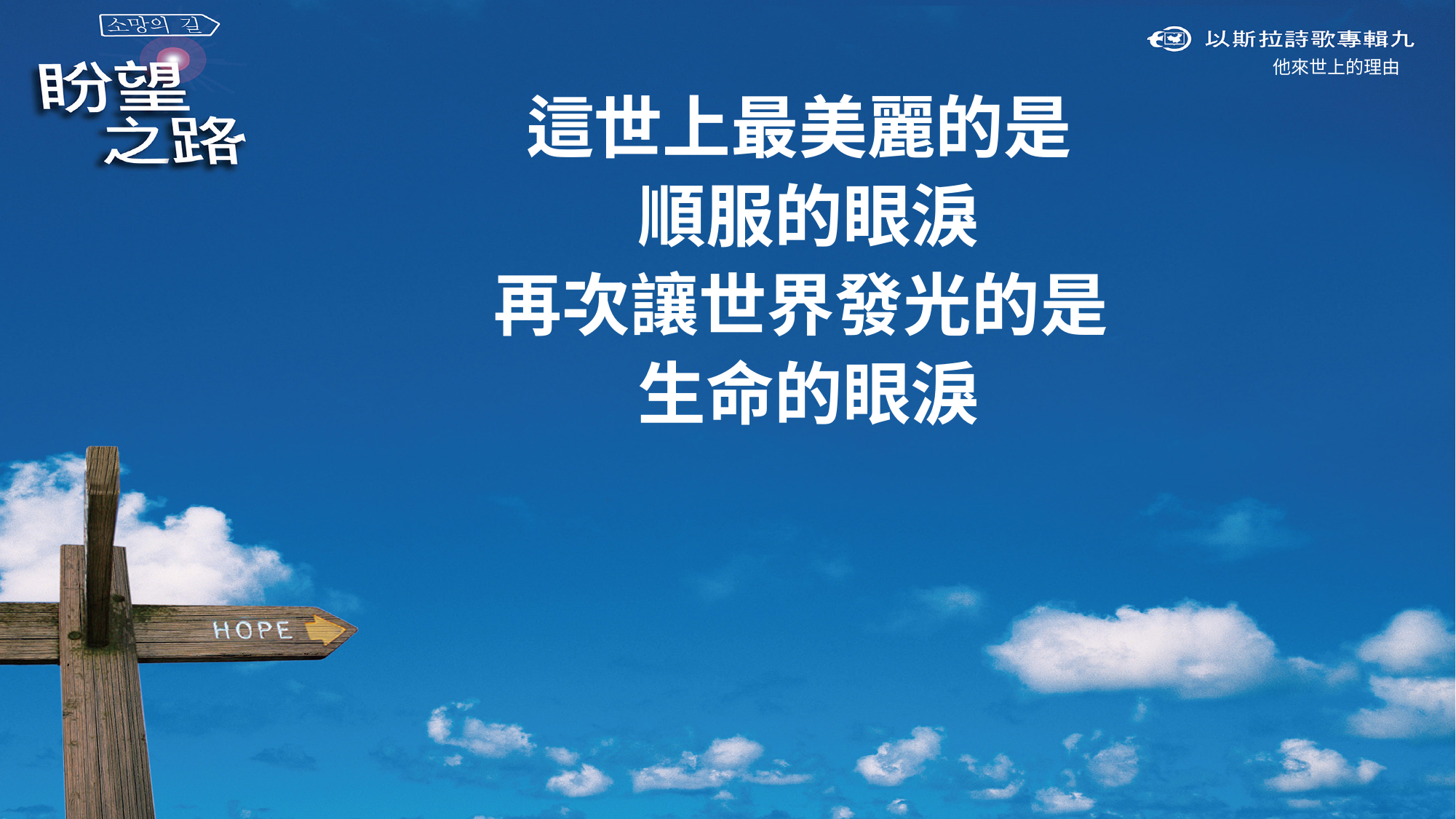

他來世上的理由
這世上最美麗的是
順服的眼淚
再次讓世界發光的是
生命的眼淚